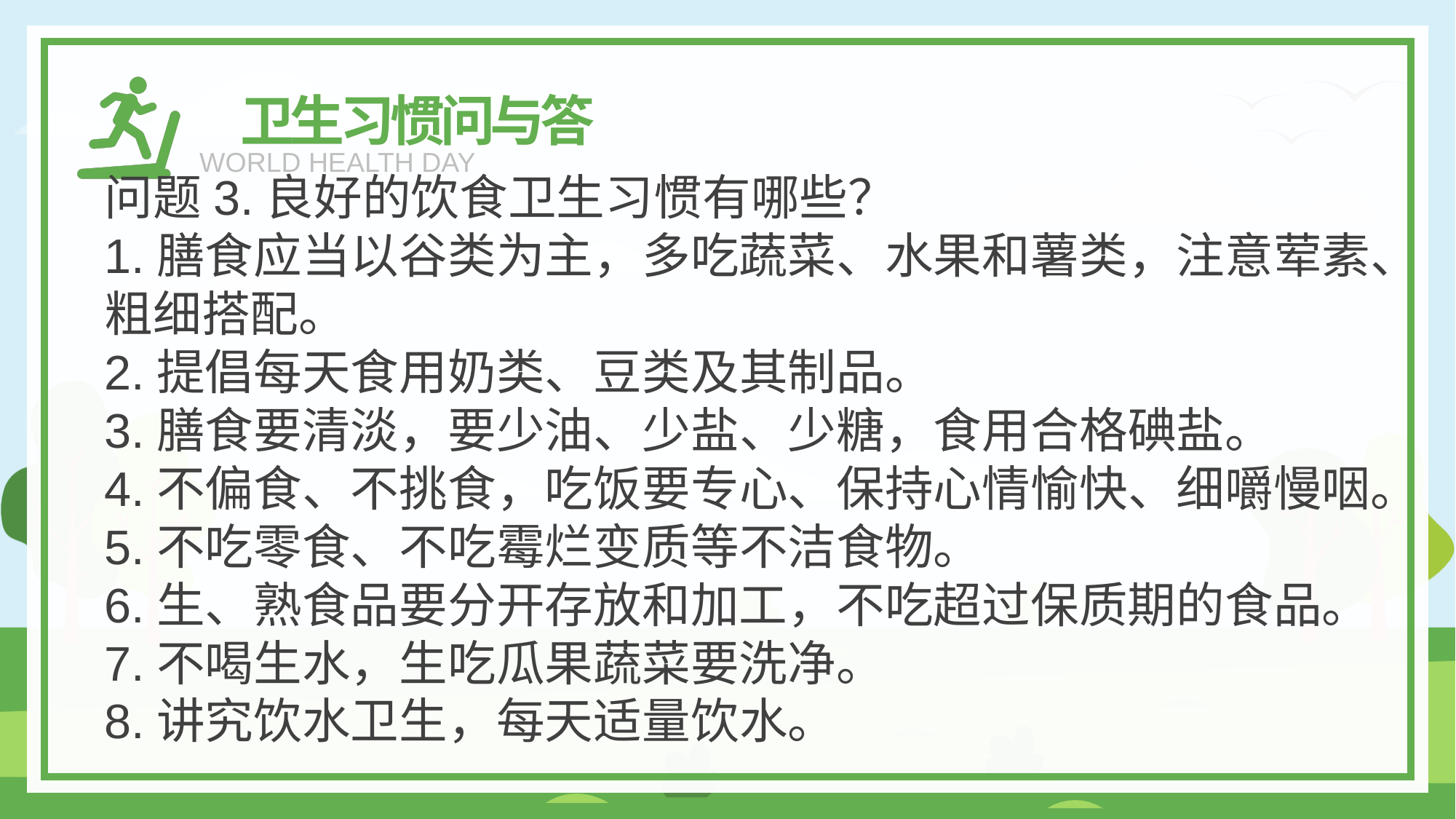

卫生习惯问与答

WORLD HEALTH DAY
问题3.良好的饮食卫生习惯有哪些？
1.膳食应当以谷类为主，多吃蔬菜、水果和薯类，注意荤素、粗细搭配。
2.提倡每天食用奶类、豆类及其制品。
3.膳食要清淡，要少油、少盐、少糖，食用合格碘盐。
4.不偏食、不挑食，吃饭要专心、保持心情愉快、细嚼慢咽。
5.不吃零食、不吃霉烂变质等不洁食物。
6.生、熟食品要分开存放和加工，不吃超过保质期的食品。
7.不喝生水，生吃瓜果蔬菜要洗净。
8.讲究饮水卫生，每天适量饮水。